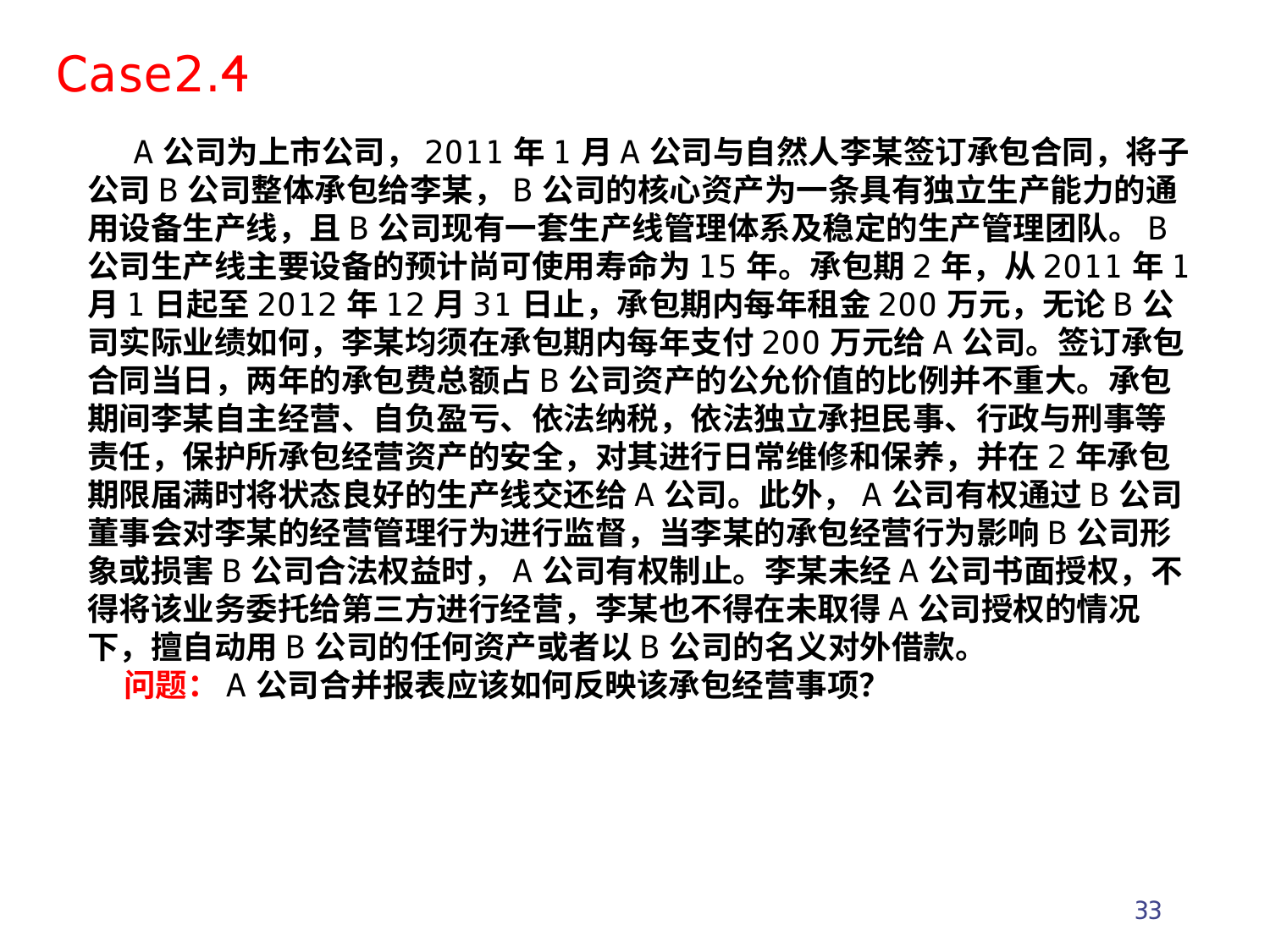

Case2.4
     A公司为上市公司，2011年1月A公司与自然人李某签订承包合同，将子公司B公司整体承包给李某，B公司的核心资产为一条具有独立生产能力的通用设备生产线，且B公司现有一套生产线管理体系及稳定的生产管理团队。B公司生产线主要设备的预计尚可使用寿命为15年。承包期2年，从2011年1月1日起至2012年12月31日止，承包期内每年租金200万元，无论B公司实际业绩如何，李某均须在承包期内每年支付200万元给A公司。签订承包合同当日，两年的承包费总额占B公司资产的公允价值的比例并不重大。承包期间李某自主经营、自负盈亏、依法纳税，依法独立承担民事、行政与刑事等责任，保护所承包经营资产的安全，对其进行日常维修和保养，并在2年承包期限届满时将状态良好的生产线交还给A公司。此外，A公司有权通过B公司董事会对李某的经营管理行为进行监督，当李某的承包经营行为影响B公司形象或损害B公司合法权益时，A公司有权制止。李某未经A公司书面授权，不得将该业务委托给第三方进行经营，李某也不得在未取得A公司授权的情况下，擅自动用B公司的任何资产或者以B公司的名义对外借款。
    问题：A公司合并报表应该如何反映该承包经营事项？
33